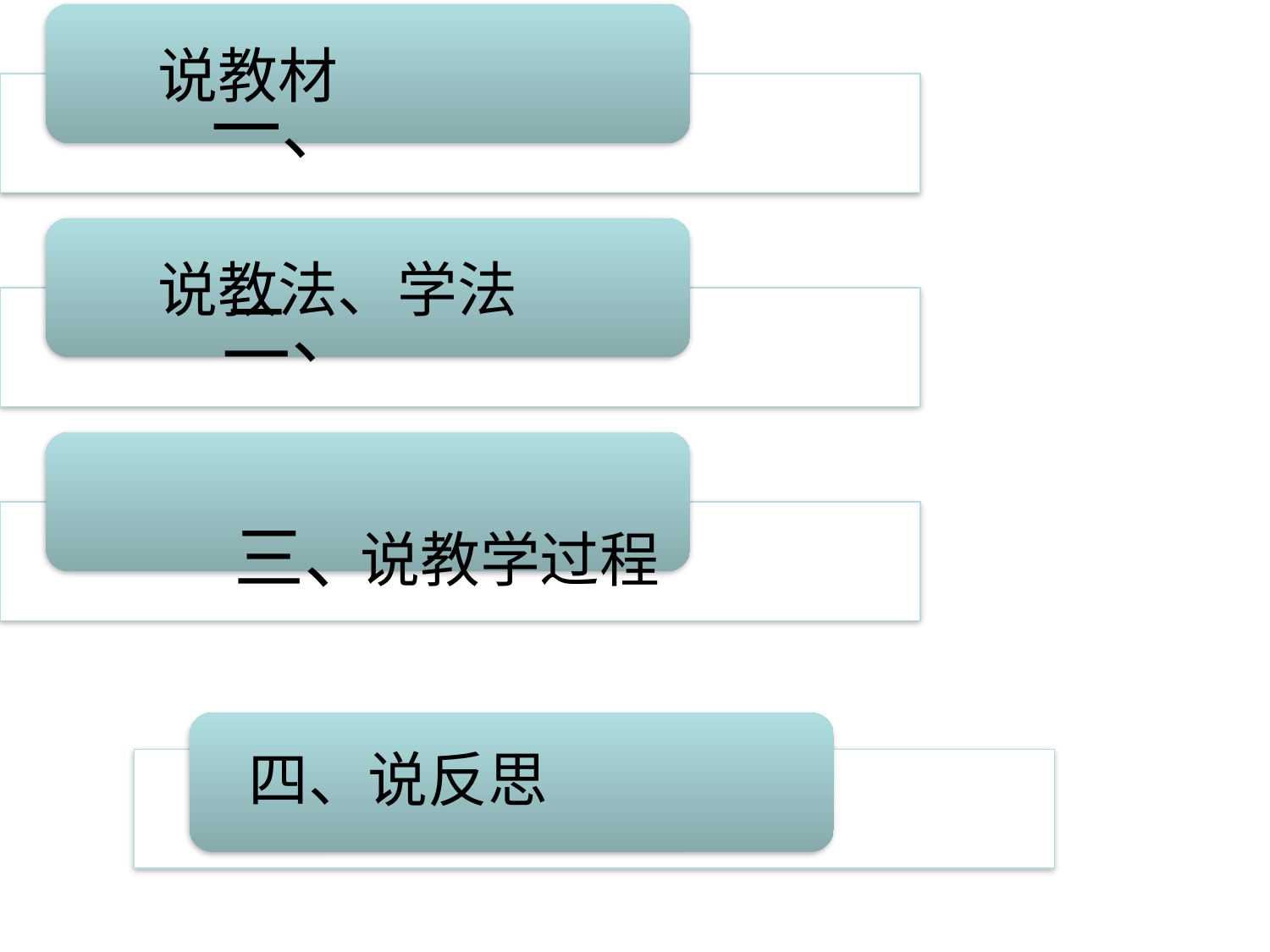

说教材

     说教法、学法

一、
二、
三、
说教学过程

 四、说反思